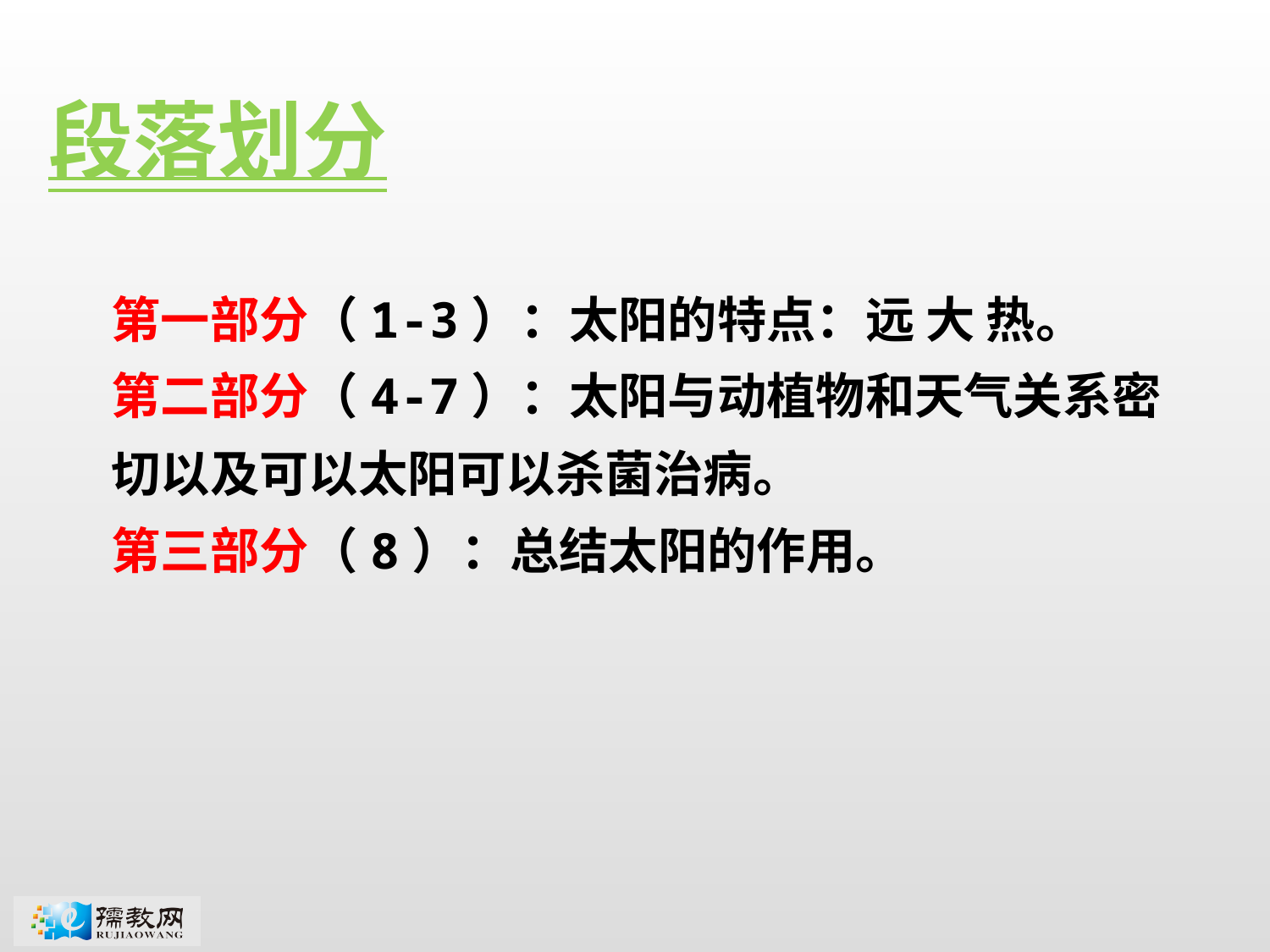

段落划分
第一部分（1-3）：太阳的特点：远 大 热。
第二部分（4-7）：太阳与动植物和天气关系密切以及可以太阳可以杀菌治病。
第三部分（8）：总结太阳的作用。